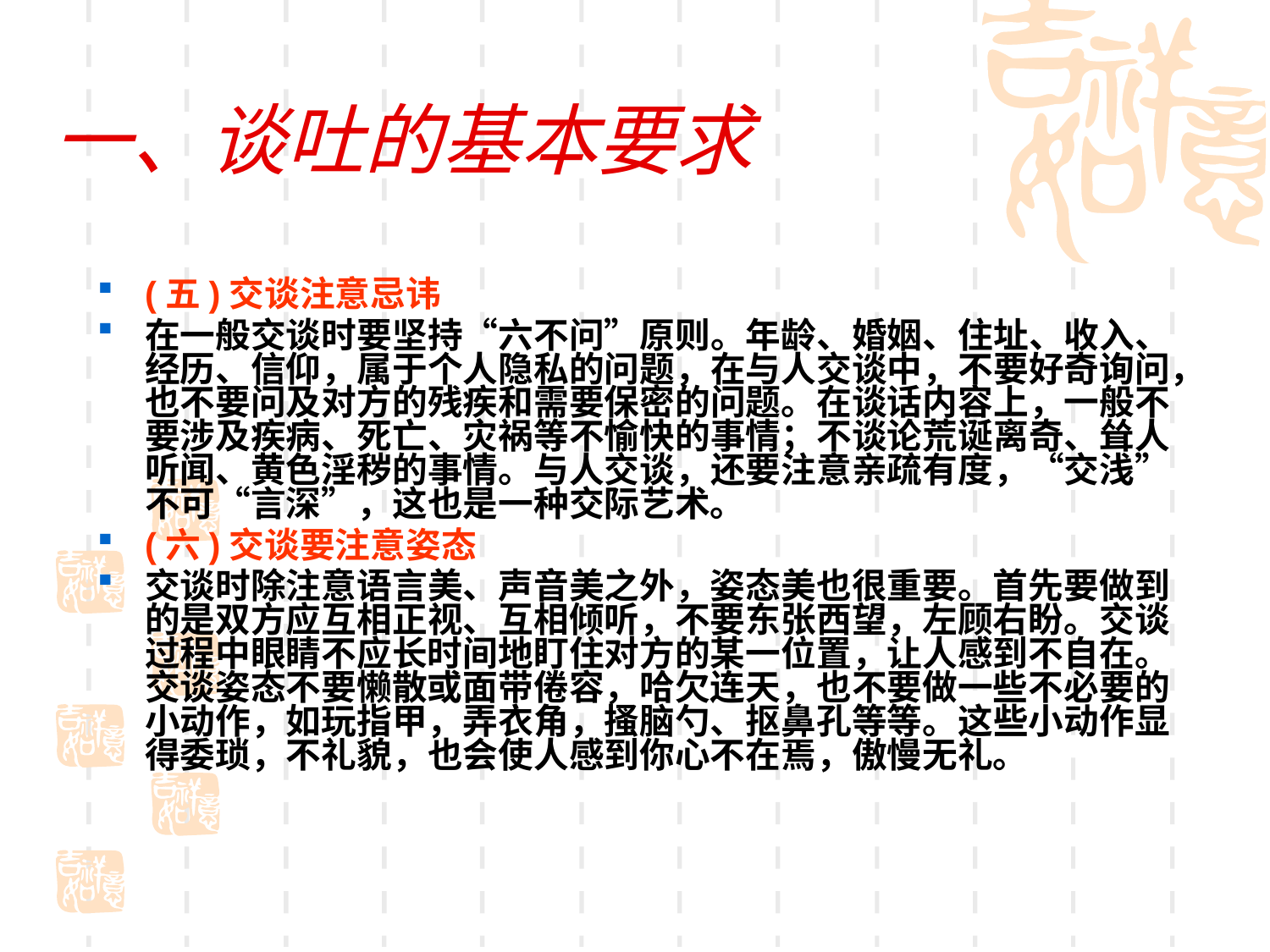

# 一、谈吐的基本要求

(五)交谈注意忌讳
在一般交谈时要坚持“六不问”原则。年龄、婚姻、住址、收入、经历、信仰，属于个人隐私的问题，在与人交谈中，不要好奇询问，也不要问及对方的残疾和需要保密的问题。在谈话内容上，一般不要涉及疾病、死亡、灾祸等不愉快的事情；不谈论荒诞离奇、耸人听闻、黄色淫秽的事情。与人交谈，还要注意亲疏有度，“交浅”不可“言深”，这也是一种交际艺术。
(六)交谈要注意姿态
交谈时除注意语言美、声音美之外，姿态美也很重要。首先要做到的是双方应互相正视、互相倾听，不要东张西望，左顾右盼。交谈过程中眼睛不应长时间地盯住对方的某一位置，让人感到不自在。交谈姿态不要懒散或面带倦容，哈欠连天，也不要做一些不必要的小动作，如玩指甲，弄衣角，搔脑勺、抠鼻孔等等。这些小动作显得委琐，不礼貌，也会使人感到你心不在焉，傲慢无礼。